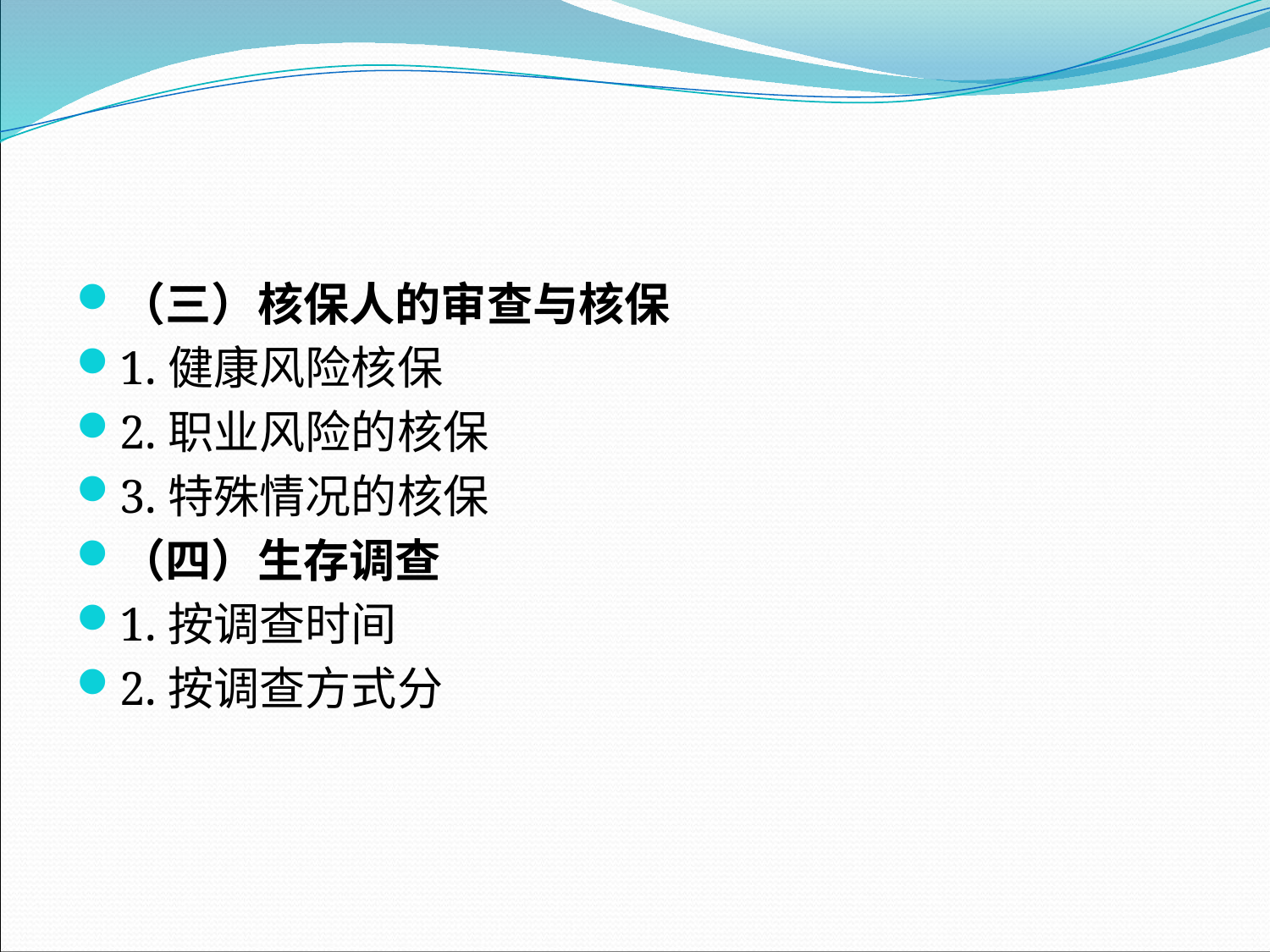

#
（三）核保人的审查与核保
1.健康风险核保
2.职业风险的核保
3.特殊情况的核保
（四）生存调查
1.按调查时间
2.按调查方式分